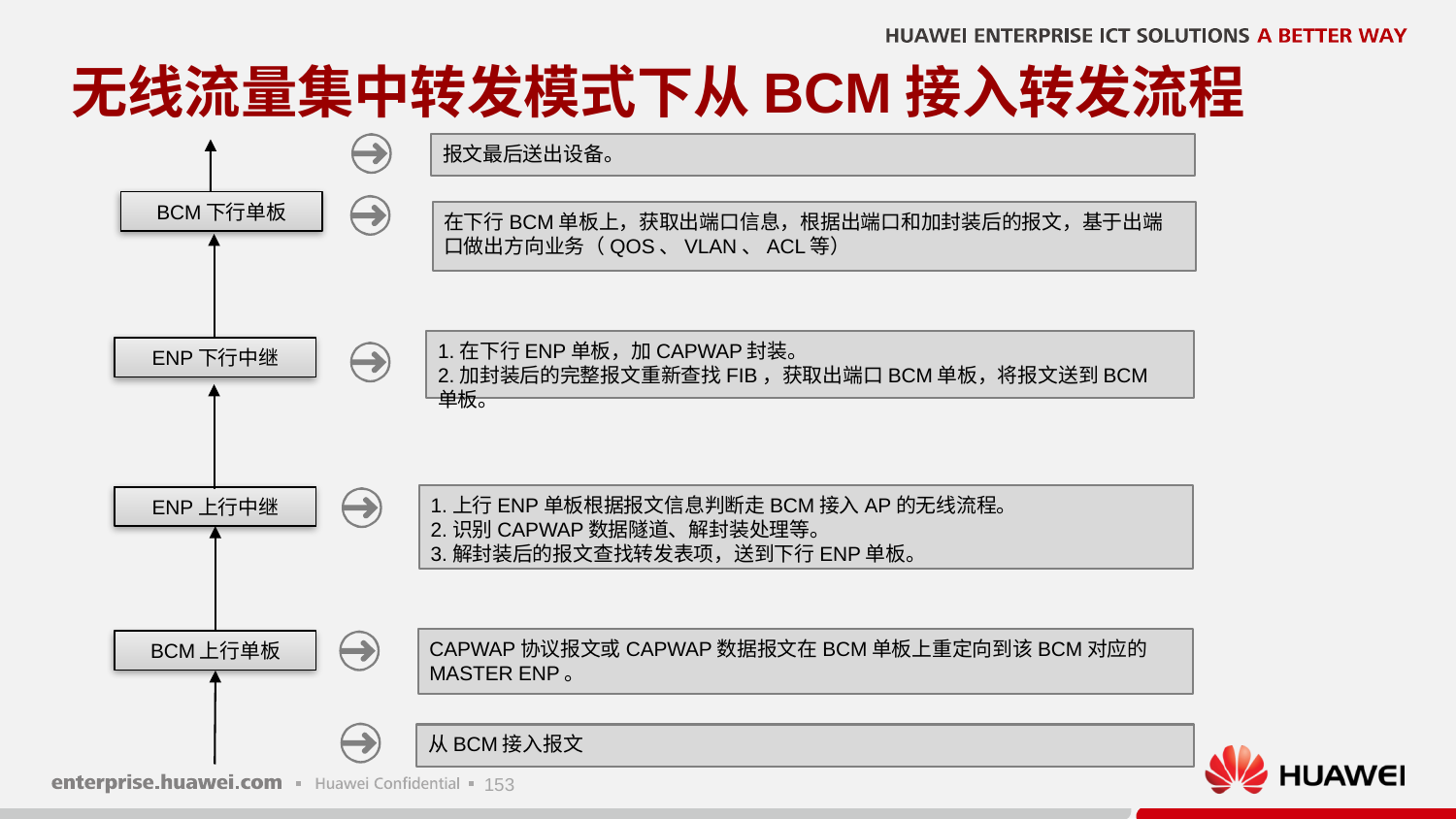

# 无线流量集中转发模式下从BCM接入转发流程

报文最后送出设备。

BCM下行单板

在下行BCM单板上，获取出端口信息，根据出端口和加封装后的报文，基于出端口做出方向业务（QOS、VLAN、ACL等）

1.在下行ENP单板，加CAPWAP封装。
2.加封装后的完整报文重新查找FIB，获取出端口BCM单板，将报文送到BCM单板。

ENP下行中继

1.上行ENP单板根据报文信息判断走BCM接入AP的无线流程。
2.识别CAPWAP数据隧道、解封装处理等。
3.解封装后的报文查找转发表项，送到下行ENP单板。
ENP上行中继

CAPWAP协议报文或CAPWAP数据报文在BCM单板上重定向到该BCM对应的MASTER ENP。

BCM上行单板

从BCM接入报文